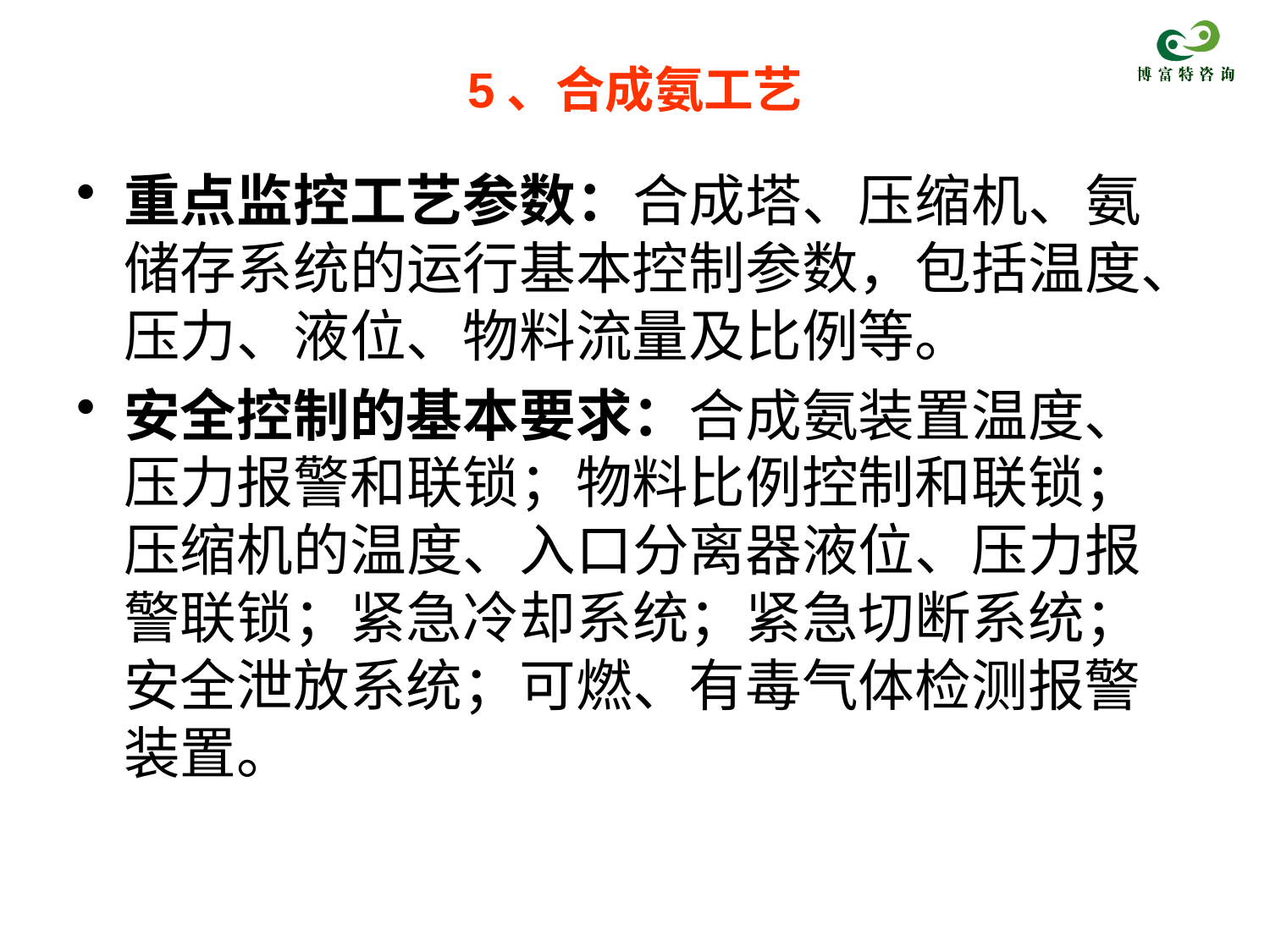

# 5、合成氨工艺
重点监控工艺参数：合成塔、压缩机、氨储存系统的运行基本控制参数，包括温度、压力、液位、物料流量及比例等。
安全控制的基本要求：合成氨装置温度、压力报警和联锁；物料比例控制和联锁；压缩机的温度、入口分离器液位、压力报警联锁；紧急冷却系统；紧急切断系统；安全泄放系统；可燃、有毒气体检测报警装置。